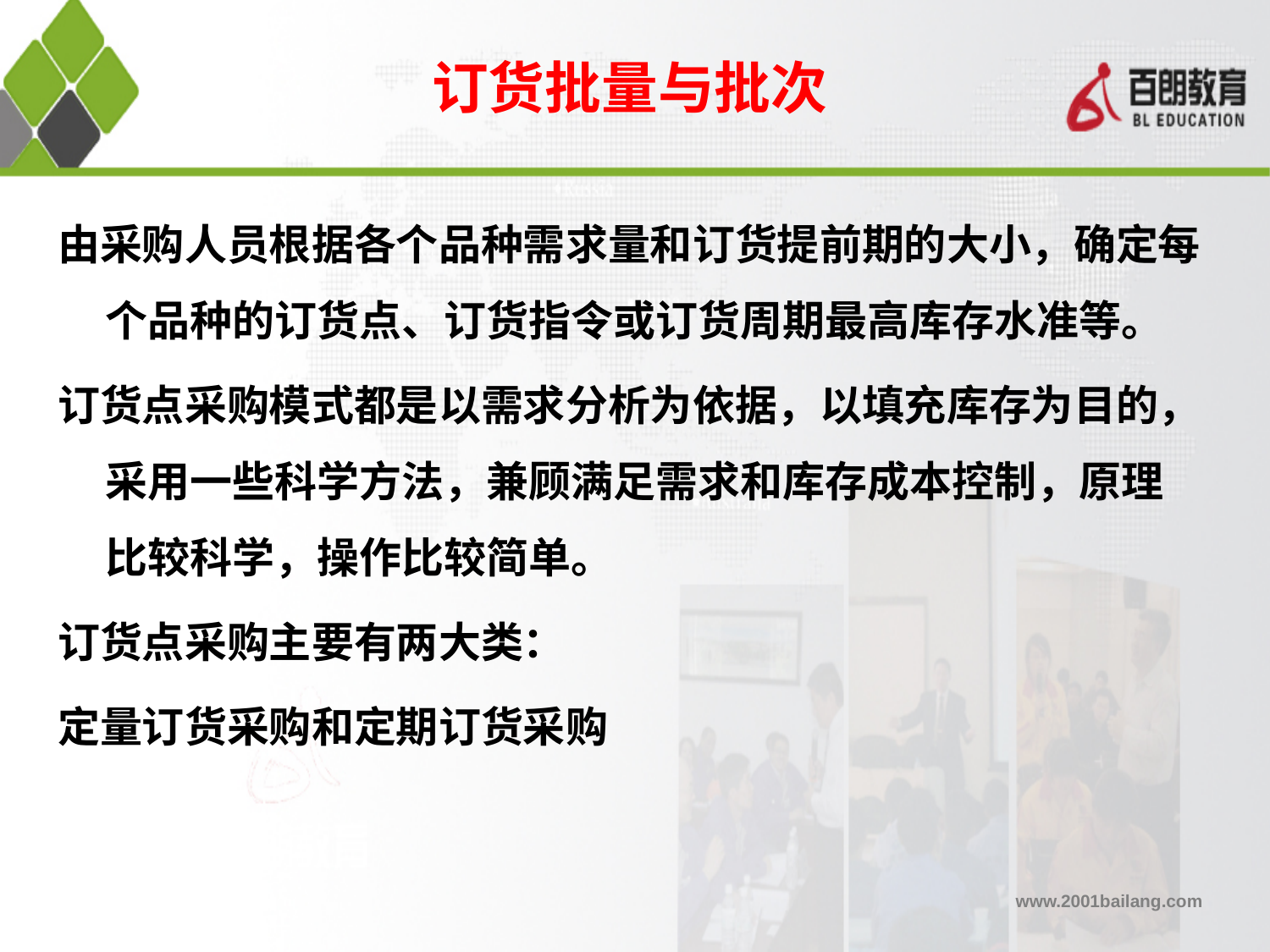

订货批量与批次
由采购人员根据各个品种需求量和订货提前期的大小，确定每个品种的订货点、订货指令或订货周期最高库存水准等。
订货点采购模式都是以需求分析为依据，以填充库存为目的，采用一些科学方法，兼顾满足需求和库存成本控制，原理比较科学，操作比较简单。
订货点采购主要有两大类：
定量订货采购和定期订货采购